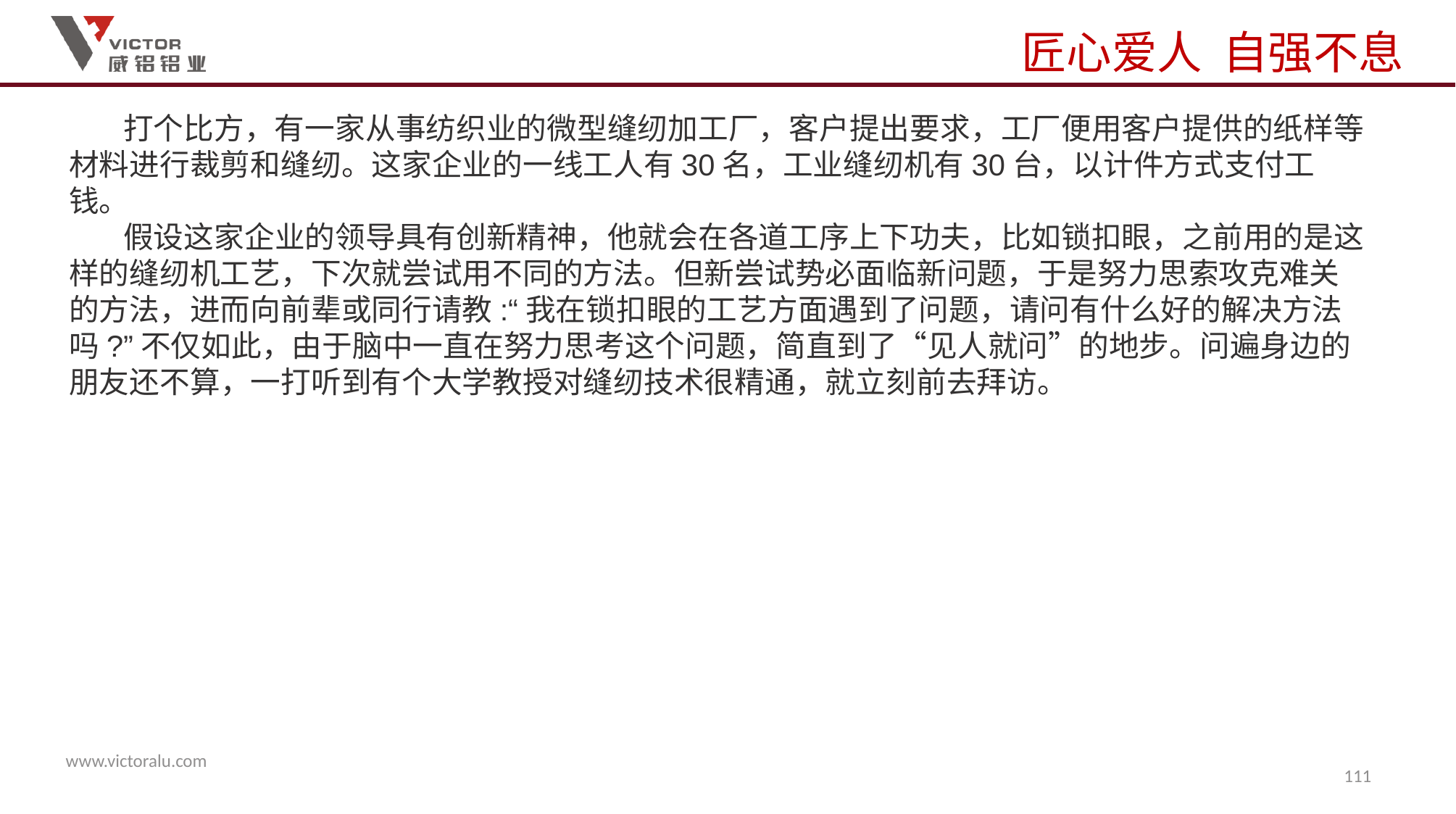

打个比方，有一家从事纺织业的微型缝纫加工厂，客户提出要求，工厂便用客户提供的纸样等材料进行裁剪和缝纫。这家企业的一线工人有30名，工业缝纫机有30台，以计件方式支付工钱。
假设这家企业的领导具有创新精神，他就会在各道工序上下功夫，比如锁扣眼，之前用的是这样的缝纫机工艺，下次就尝试用不同的方法。但新尝试势必面临新问题，于是努力思索攻克难关的方法，进而向前辈或同行请教:“我在锁扣眼的工艺方面遇到了问题，请问有什么好的解决方法吗?”不仅如此，由于脑中一直在努力思考这个问题，简直到了“见人就问”的地步。问遍身边的朋友还不算，一打听到有个大学教授对缝纫技术很精通，就立刻前去拜访。
111